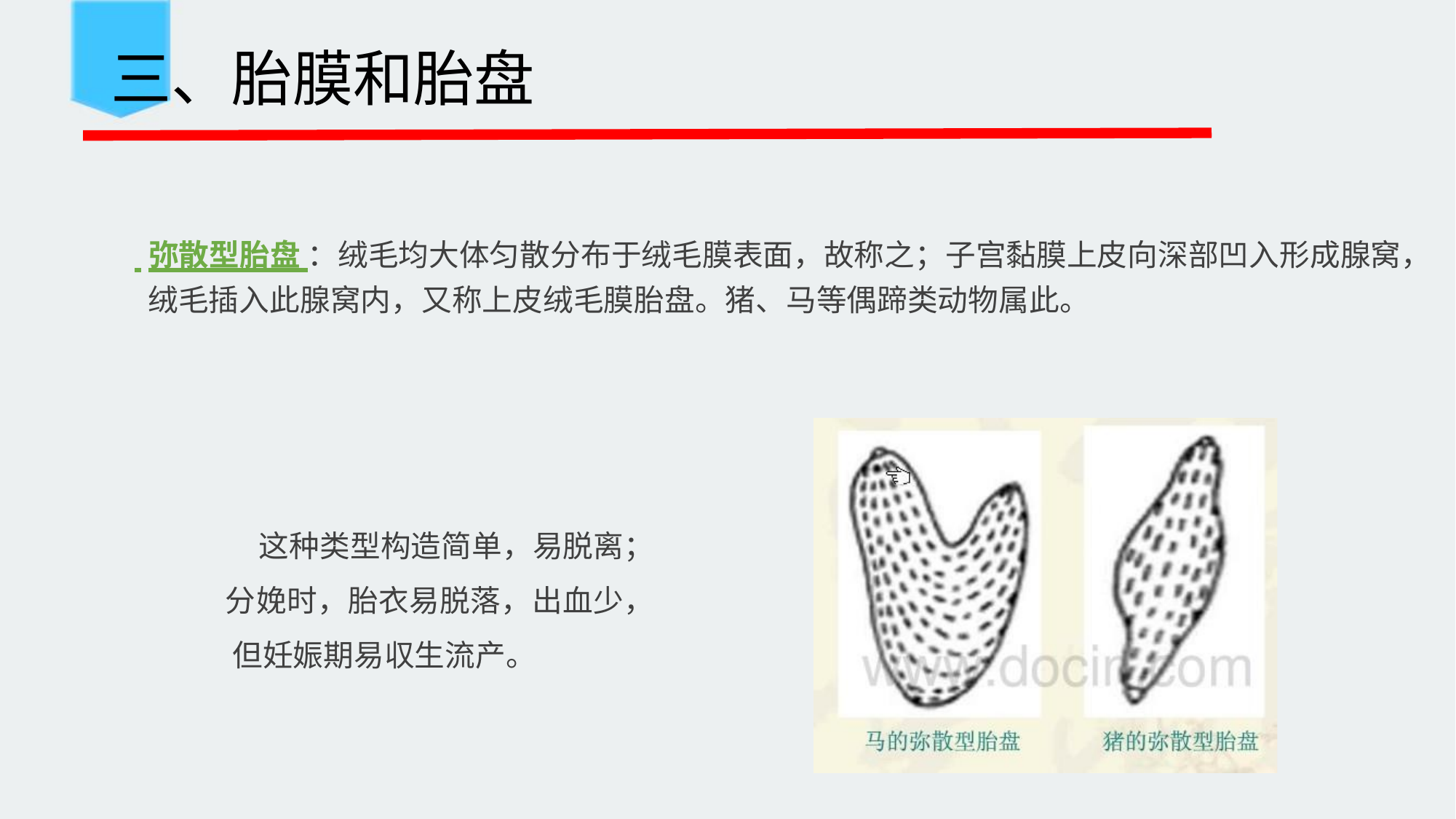

三、胎膜和胎盘
 弥散型胎盘 ：绒毛均大体匀散分布于绒毛膜表面，故称之；子宫黏膜上皮向深部凹入形成腺窝，  绒毛插入此腺窝内，又称上皮绒毛膜胎盘。猪、马等偶蹄类动物属此。

这种类型构造简单，易脱离； 分娩时，胎衣易脱落，出血少，  但妊娠期易収生流产。